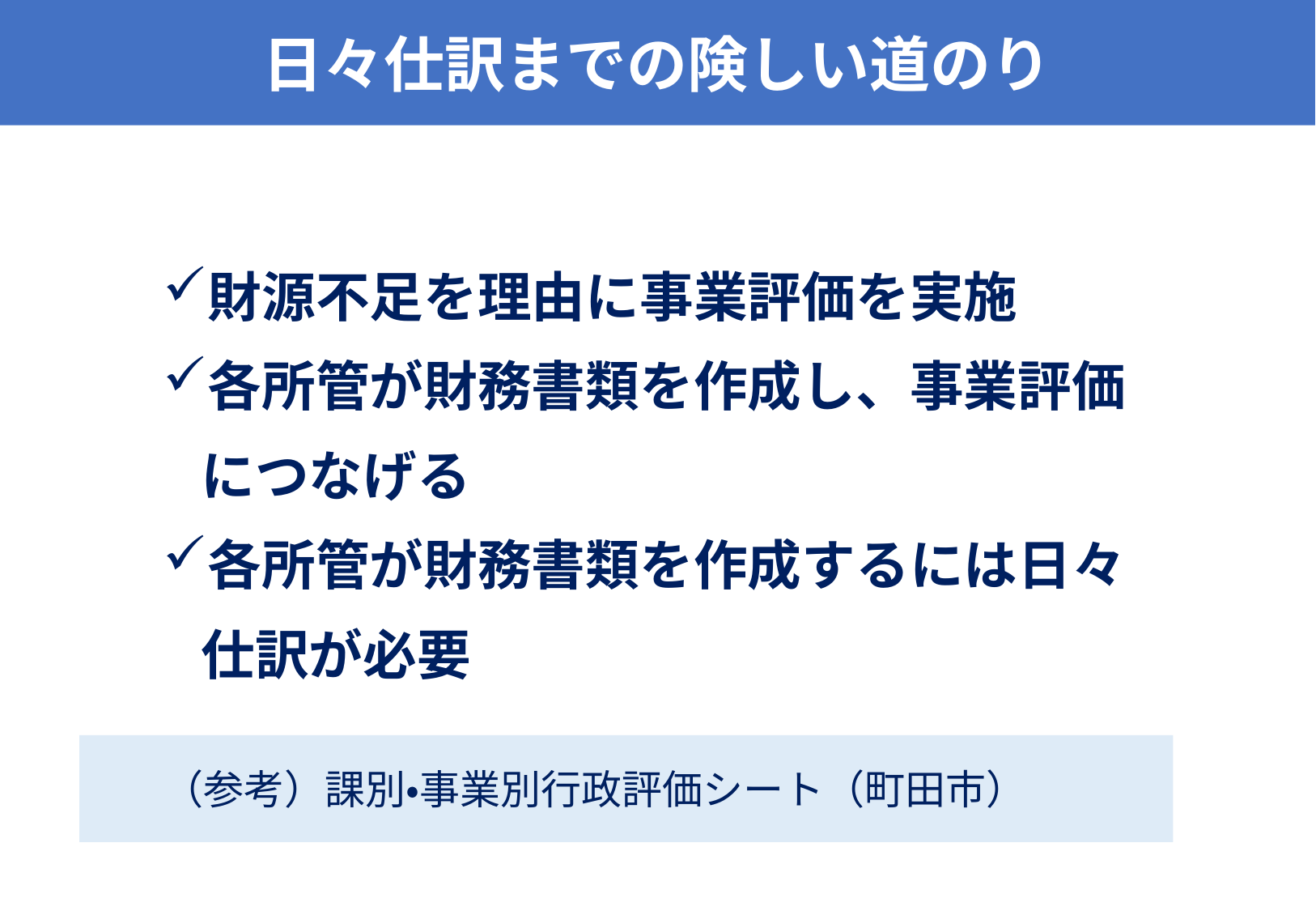

日々仕訳までの険しい道のり
財源不足を理由に事業評価を実施
各所管が財務書類を作成し、事業評価につなげる
各所管が財務書類を作成するには日々仕訳が必要

（参考）課別・事業別行政評価シート（町田市）